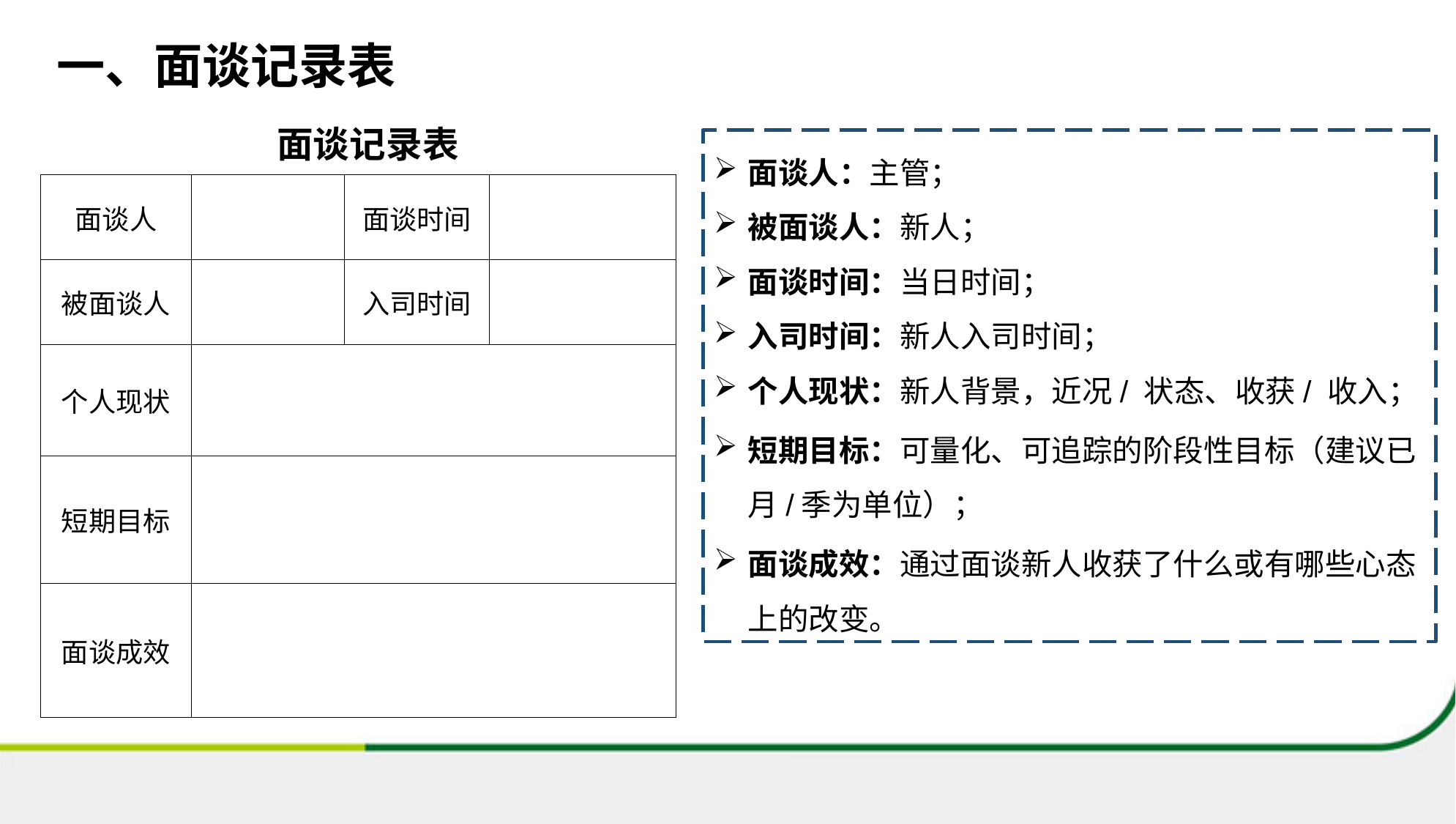

# 一、面谈记录表
面谈记录表
面谈人：主管；
被面谈人：新人；
面谈时间：当日时间；
入司时间：新人入司时间；
个人现状：新人背景，近况/ 状态、收获/ 收入；
短期目标：可量化、可追踪的阶段性目标（建议已月/季为单位）；
面谈成效：通过面谈新人收获了什么或有哪些心态上的改变。
| 面谈人 |  | 面谈时间 |  |
| --- | --- | --- | --- |
| 被面谈人 |  | 入司时间 |  |
| 个人现状 |  |  |  |
| 短期目标 |  |  |  |
| 面谈成效 |  |  |  |